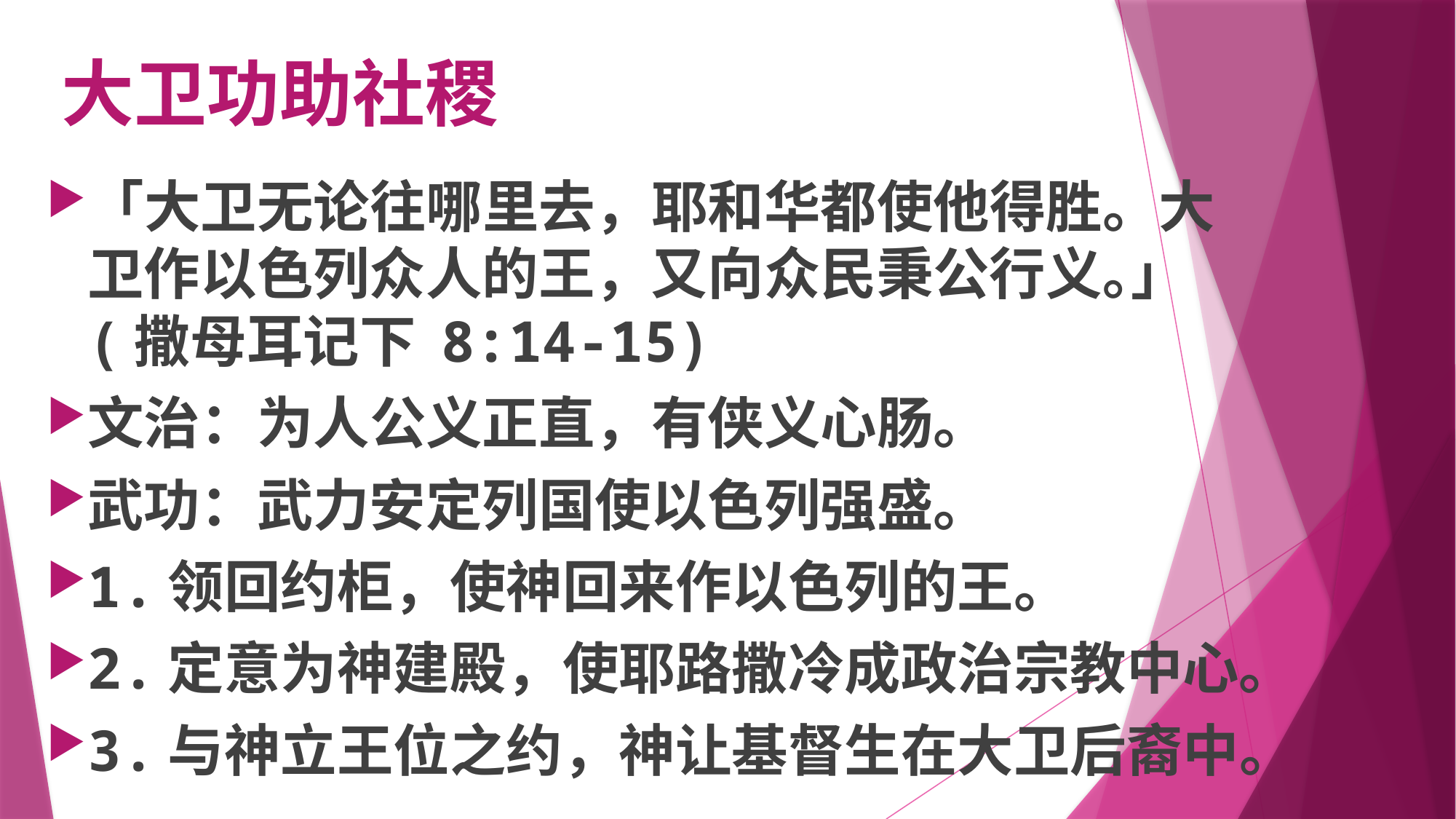

# 大卫功助社稷
「大卫无论往哪里去，耶和华都使他得胜。大卫作以色列众人的王，又向众民秉公行义｡」(撒母耳记下 8:14-15)
文治：为人公义正直，有侠义心肠。
武功：武力安定列国使以色列强盛。
1.领回约柜，使神回来作以色列的王。
2.定意为神建殿，使耶路撒冷成政治宗教中心。
3.与神立王位之约，神让基督生在大卫后裔中。